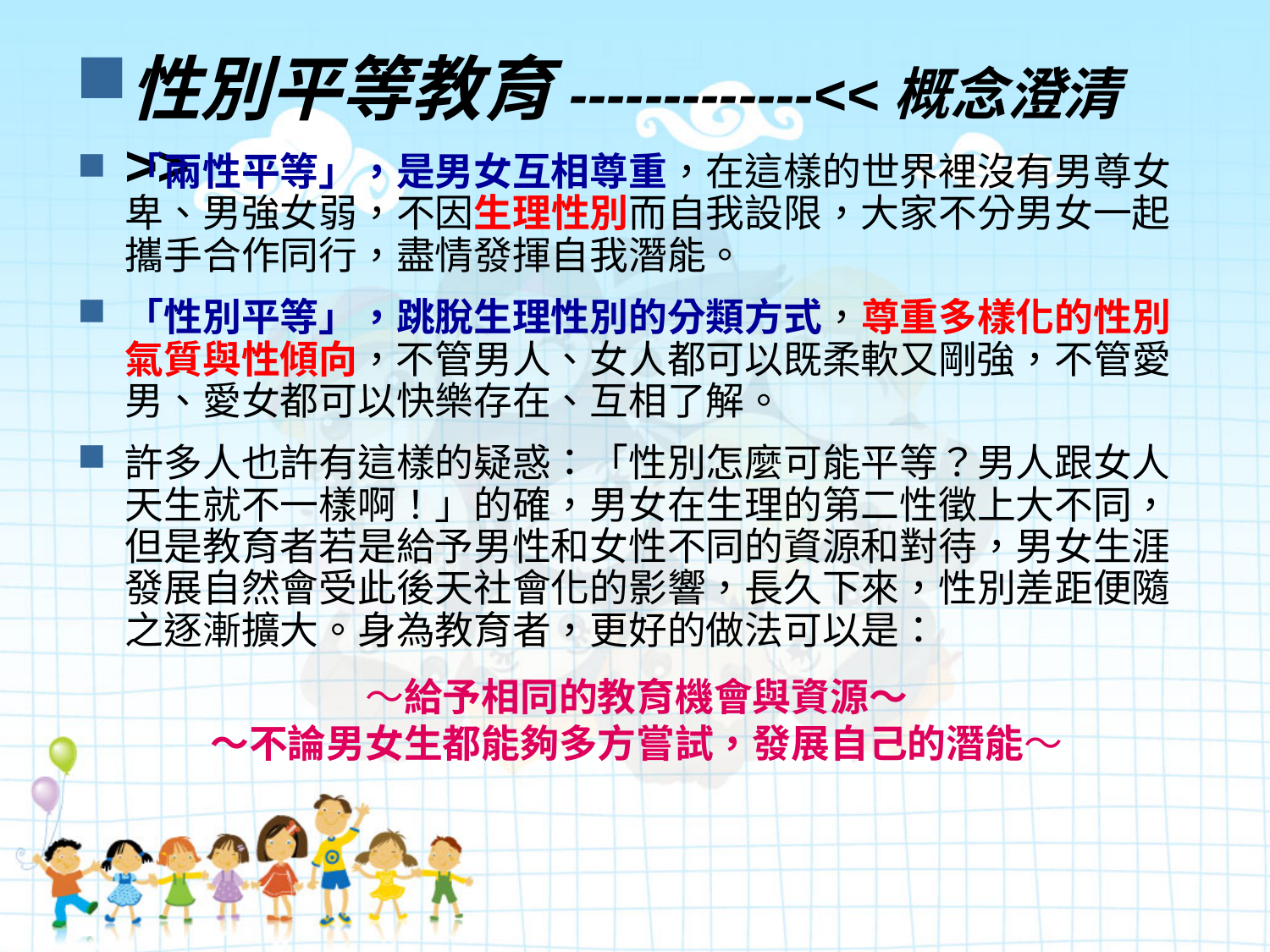

性別平等教育-------------<<概念澄清>>
「兩性平等」，是男女互相尊重，在這樣的世界裡沒有男尊女卑、男強女弱，不因生理性別而自我設限，大家不分男女一起攜手合作同行，盡情發揮自我潛能。
「性別平等」，跳脫生理性別的分類方式，尊重多樣化的性別氣質與性傾向，不管男人、女人都可以既柔軟又剛強，不管愛男、愛女都可以快樂存在、互相了解。
許多人也許有這樣的疑惑：「性別怎麼可能平等？男人跟女人天生就不一樣啊！」的確，男女在生理的第二性徵上大不同，但是教育者若是給予男性和女性不同的資源和對待，男女生涯發展自然會受此後天社會化的影響，長久下來，性別差距便隨之逐漸擴大。身為教育者，更好的做法可以是：
～給予相同的教育機會與資源～
～不論男女生都能夠多方嘗試，發展自己的潛能～